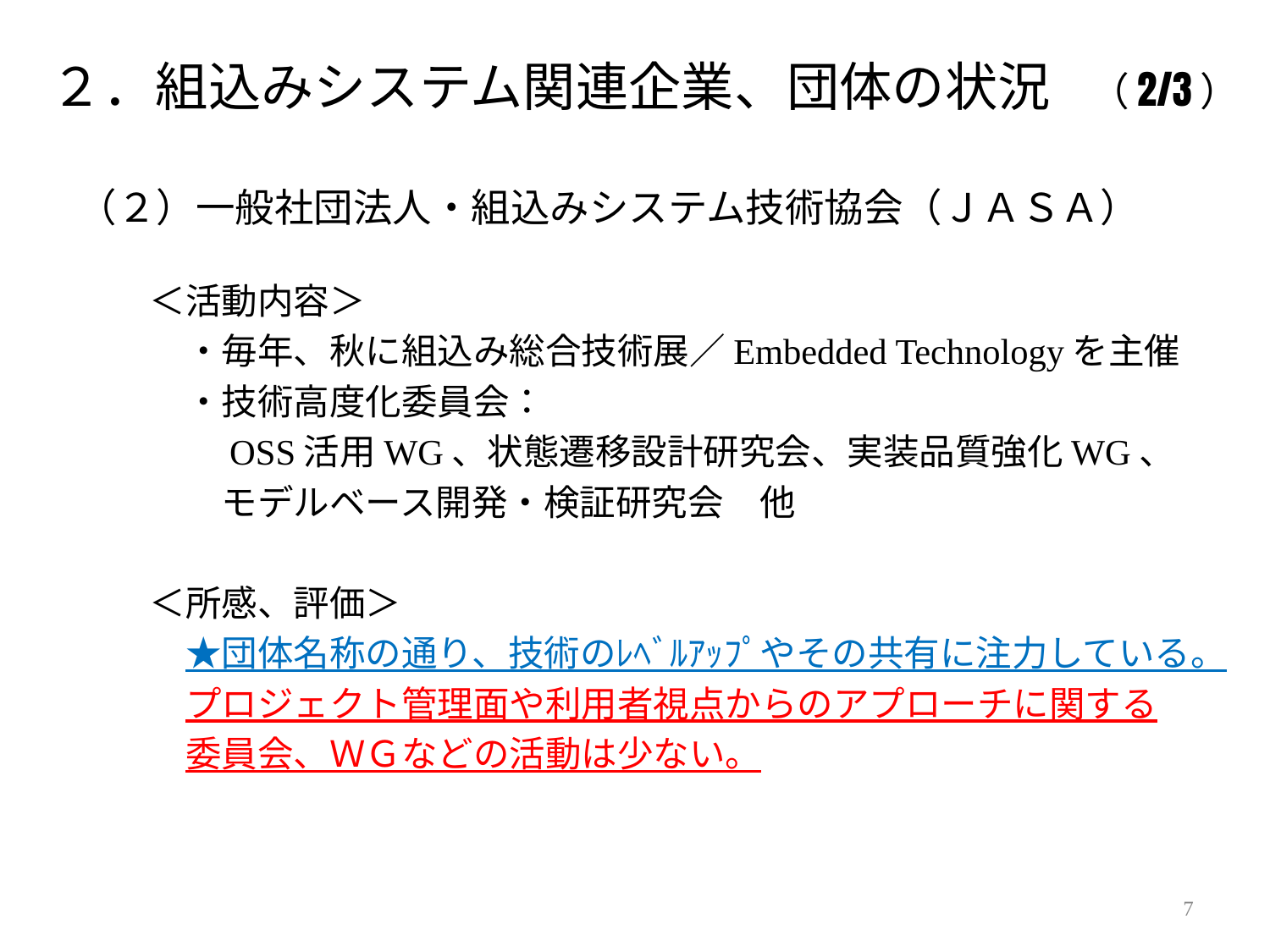

# ２．組込みシステム関連企業、団体の状況　（2/3）
（２）一般社団法人・組込みシステム技術協会（ＪＡＳＡ）

　　＜活動内容＞
　　　・毎年、秋に組込み総合技術展／Embedded Technologyを主催
　　　・技術高度化委員会：
　　　　OSS活用WG、状態遷移設計研究会、実装品質強化WG、
　　　　モデルベース開発・検証研究会　他

　　＜所感、評価＞
　　　★団体名称の通り、技術のﾚﾍﾞﾙｱｯﾌﾟやその共有に注力している。
　　　プロジェクト管理面や利用者視点からのアプローチに関する
　　　委員会、ＷＧなどの活動は少ない。
7